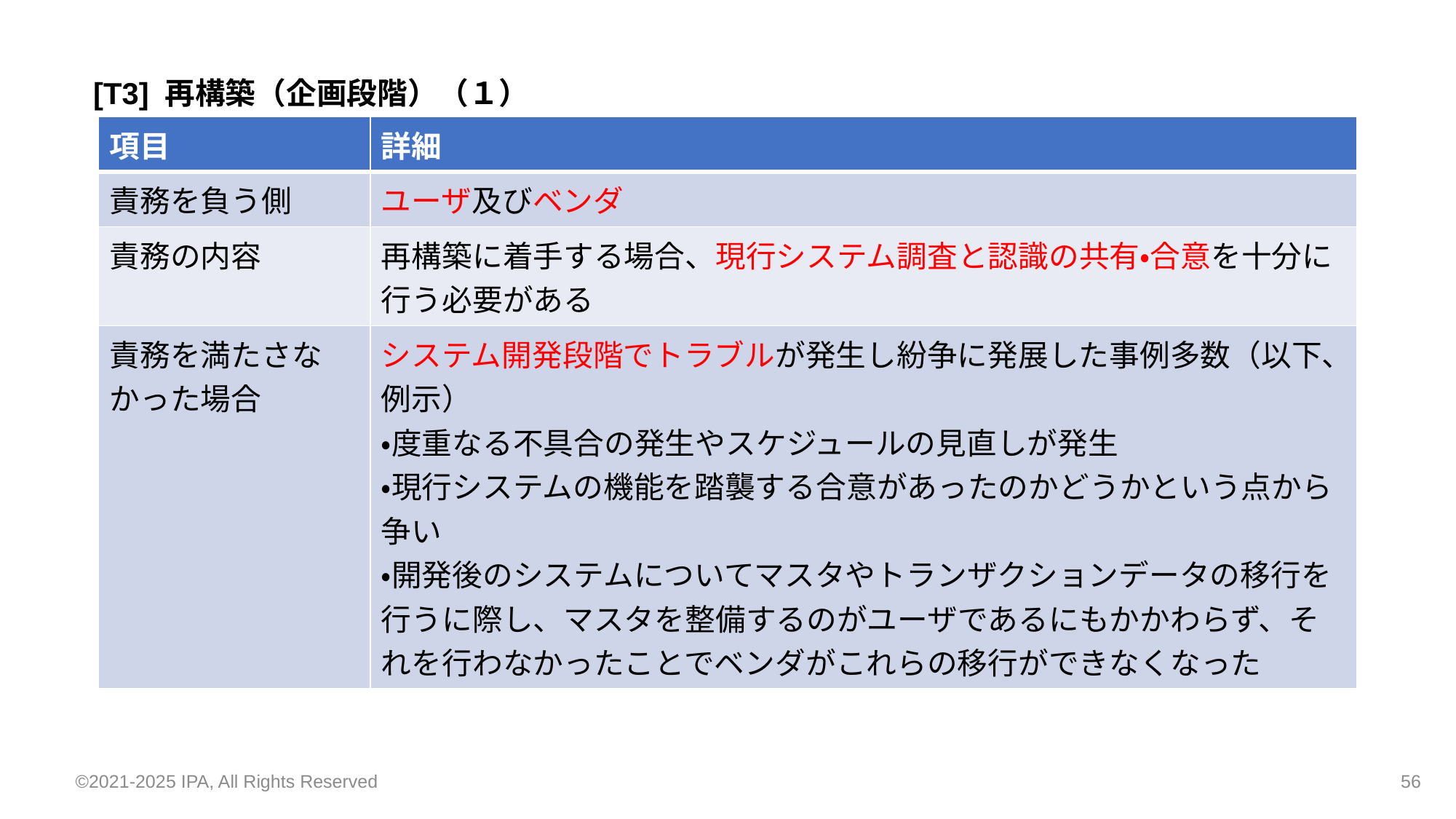

[T3] 再構築（企画段階）（１）
| 項目 | 詳細 |
| --- | --- |
| 責務を負う側 | ユーザ及びベンダ |
| 責務の内容 | 再構築に着手する場合、現行システム調査と認識の共有・合意を十分に行う必要がある |
| 責務を満たさなかった場合 | システム開発段階でトラブルが発生し紛争に発展した事例多数（以下、例示） ・度重なる不具合の発生やスケジュールの見直しが発生 ・現行システムの機能を踏襲する合意があったのかどうかという点から争い ・開発後のシステムについてマスタやトランザクションデータの移行を行うに際し、マスタを整備するのがユーザであるにもかかわらず、それを行わなかったことでベンダがこれらの移行ができなくなった |
©2021-2025 IPA, All Rights Reserved
56